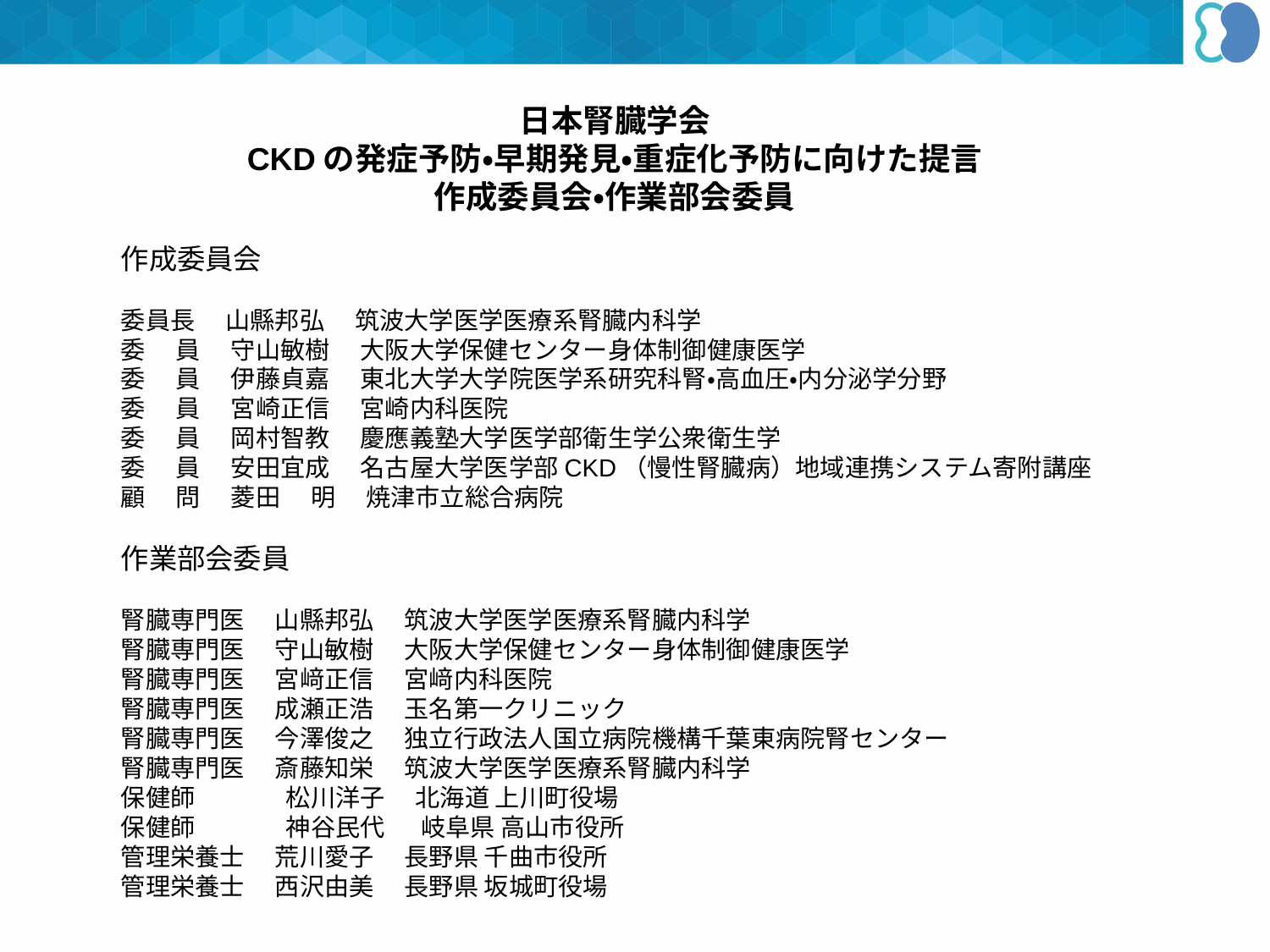

日本腎臓学会
CKDの発症予防・早期発見・重症化予防に向けた提言
作成委員会・作業部会委員

作成委員会

委員長 　山縣邦弘 　筑波大学医学医療系腎臓内科学
委　 員 　守山敏樹 　大阪大学保健センター身体制御健康医学
委　 員 　伊藤貞嘉 　東北大学大学院医学系研究科腎・高血圧・内分泌学分野
委 　員 　宮崎正信 　宮崎内科医院
委 　員 　岡村智教 　慶應義塾大学医学部衛生学公衆衛生学
委 　員 　安田宜成 　名古屋大学医学部CKD（慢性腎臓病）地域連携システム寄附講座
顧　 問 　菱田　 明 　焼津市立総合病院

作業部会委員

腎臓専門医 　山縣邦弘 　筑波大学医学医療系腎臓内科学
腎臓専門医 　守山敏樹 　大阪大学保健センター身体制御健康医学
腎臓専門医 　宮﨑正信 　宮﨑内科医院
腎臓専門医 　成瀬正浩 　玉名第一クリニック
腎臓専門医 　今澤俊之 　独立行政法人国立病院機構千葉東病院腎センター
腎臓専門医 　斎藤知栄 　筑波大学医学医療系腎臓内科学
保健師 　　　  松川洋子 　北海道 上川町役場
保健師　　　   神谷民代  　岐阜県 高山市役所
管理栄養士 　荒川愛子 　長野県 千曲市役所
管理栄養士 　西沢由美 　長野県 坂城町役場